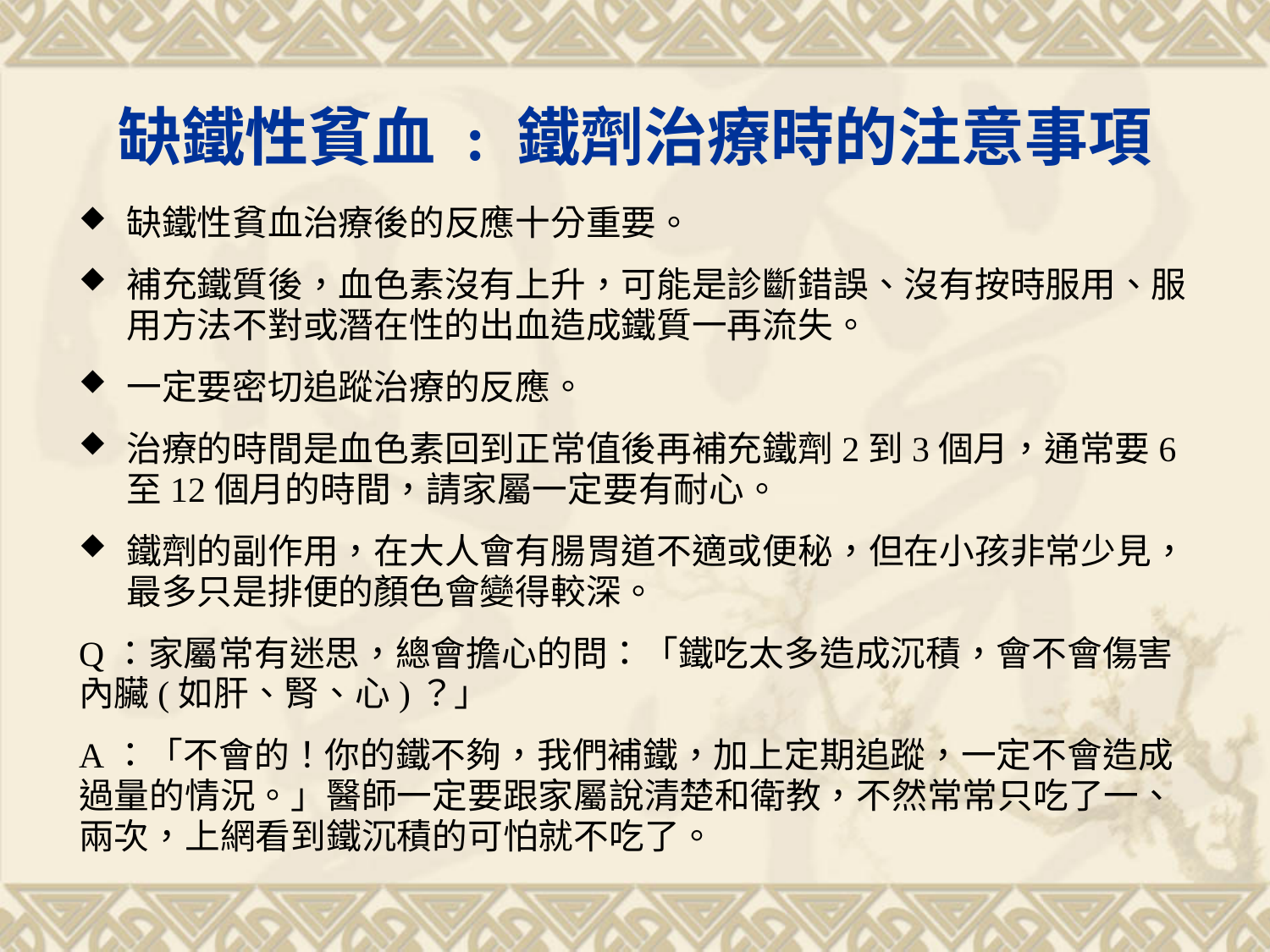

# 缺鐵性貧血 : 鐵劑治療時的注意事項
缺鐵性貧血治療後的反應十分重要。
補充鐵質後，血色素沒有上升，可能是診斷錯誤、沒有按時服用、服用方法不對或潛在性的出血造成鐵質一再流失。
一定要密切追蹤治療的反應。
治療的時間是血色素回到正常值後再補充鐵劑2到3個月，通常要6至12個月的時間，請家屬一定要有耐心。
鐵劑的副作用，在大人會有腸胃道不適或便秘，但在小孩非常少見，最多只是排便的顏色會變得較深。
Q：家屬常有迷思，總會擔心的問：「鐵吃太多造成沉積，會不會傷害內臟(如肝、腎、心)？」
A：「不會的！你的鐵不夠，我們補鐵，加上定期追蹤，一定不會造成過量的情況。」醫師一定要跟家屬說清楚和衛教，不然常常只吃了一、兩次，上網看到鐵沉積的可怕就不吃了。